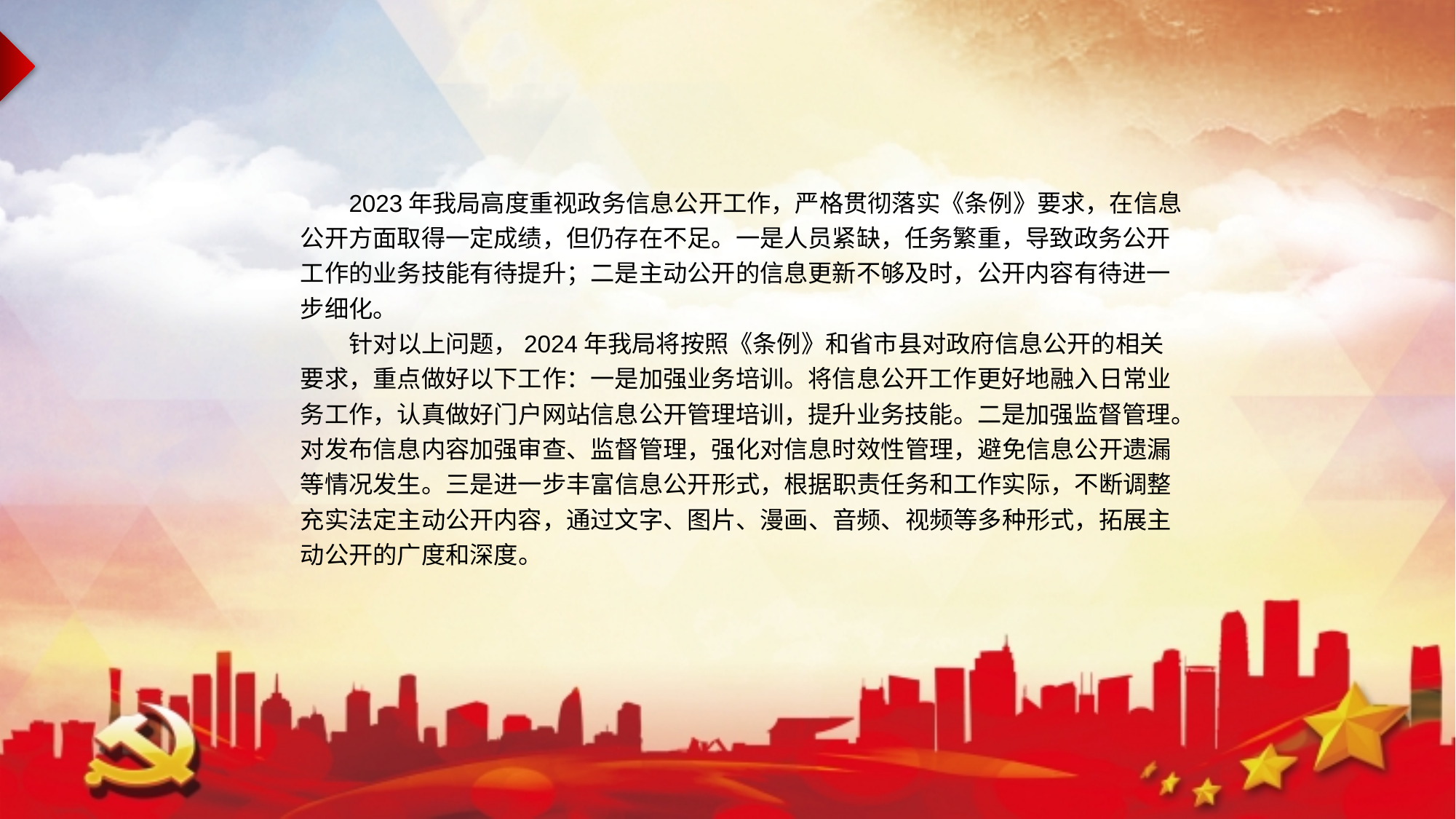

2023年我局高度重视政务信息公开工作，严格贯彻落实《条例》要求，在信息公开方面取得一定成绩，但仍存在不足。一是人员紧缺，任务繁重，导致政务公开工作的业务技能有待提升；二是主动公开的信息更新不够及时，公开内容有待进一步细化。
针对以上问题，2024年我局将按照《条例》和省市县对政府信息公开的相关要求，重点做好以下工作：一是加强业务培训。将信息公开工作更好地融入日常业务工作，认真做好门户网站信息公开管理培训，提升业务技能。二是加强监督管理。对发布信息内容加强审查、监督管理，强化对信息时效性管理，避免信息公开遗漏等情况发生。三是进一步丰富信息公开形式，根据职责任务和工作实际，不断调整充实法定主动公开内容，通过文字、图片、漫画、音频、视频等多种形式，拓展主动公开的广度和深度。